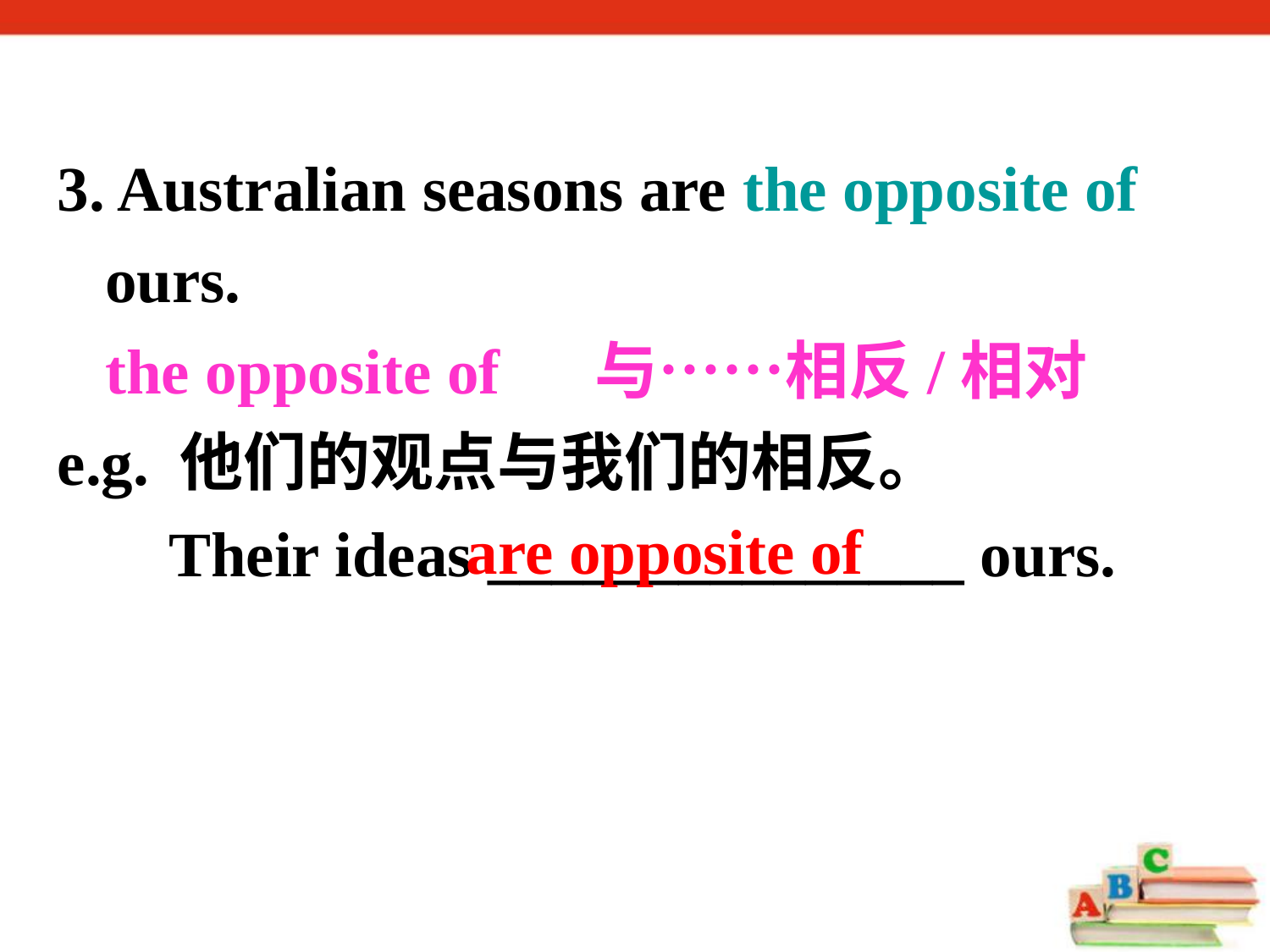

3. Australian seasons are the opposite of ours.
   the opposite of     与……相反/相对
e.g. 他们的观点与我们的相反。
       Their ideas _______________ ours.
are opposite of